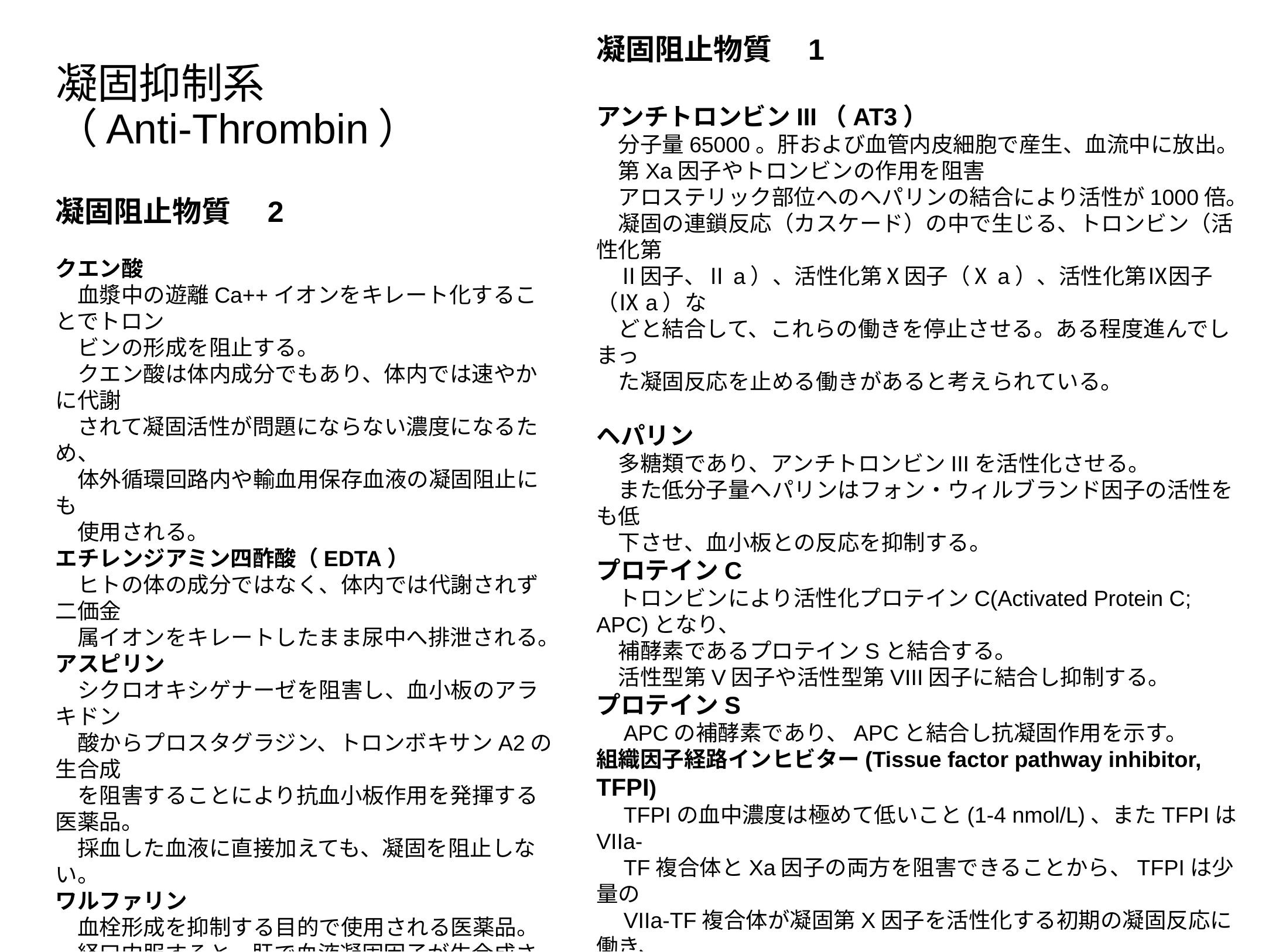

凝固阻止物質　1

アンチトロンビンIII（AT3）
　分子量65000。肝および血管内皮細胞で産生、血流中に放出。
　第Xa因子やトロンビンの作用を阻害
　アロステリック部位へのヘパリンの結合により活性が1000倍。
　凝固の連鎖反応（カスケード）の中で生じる、トロンビン（活性化第
　Ⅱ因子、Ⅱa）、活性化第Ⅹ因子（Ⅹa）、活性化第Ⅸ因子（Ⅸa）な
　どと結合して、これらの働きを停止させる。ある程度進んでしまっ
　た凝固反応を止める働きがあると考えられている。

ヘパリン
　多糖類であり、アンチトロンビンIIIを活性化させる。
　また低分子量ヘパリンはフォン・ウィルブランド因子の活性をも低
　下させ、血小板との反応を抑制する。
プロテインC
　トロンビンにより活性化プロテインC(Activated Protein C; APC)となり、
　補酵素であるプロテインSと結合する。
　活性型第V因子や活性型第VIII因子に結合し抑制する。
プロテインS
　APCの補酵素であり、APCと結合し抗凝固作用を示す。
組織因子経路インヒビター(Tissue factor pathway inhibitor, TFPI)
　TFPIの血中濃度は極めて低いこと(1-4 nmol/L)、またTFPIはVIIa-
　TF複合体とXa因子の両方を阻害できることから、TFPIは少量の
　VIIa-TF複合体が凝固第X因子を活性化する初期の凝固反応に働き、
　効率良く反応を負に制御すると考えられている。

# 凝固抑制系 （Anti-Thrombin）
凝固阻止物質　2

クエン酸
　血漿中の遊離Ca++イオンをキレート化することでトロン
　ビンの形成を阻止する。
　クエン酸は体内成分でもあり、体内では速やかに代謝
　されて凝固活性が問題にならない濃度になるため、
　体外循環回路内や輸血用保存血液の凝固阻止にも
　使用される。
エチレンジアミン四酢酸（EDTA）
　ヒトの体の成分ではなく、体内では代謝されず二価金
　属イオンをキレートしたまま尿中へ排泄される。
アスピリン
　シクロオキシゲナーゼを阻害し、血小板のアラキドン
　酸からプロスタグラジン、トロンボキサンA2の生合成
　を阻害することにより抗血小板作用を発揮する医薬品。
　採血した血液に直接加えても、凝固を阻止しない。
ワルファリン
　血栓形成を抑制する目的で使用される医薬品。
　経口内服すると、肝で血液凝固因子が生合成される
　際にCa結合部位であるγーカルボキシグルタミン酸
　の生成を阻害して血液凝固因子（Ⅶ・Ⅸ・Ⅹ・Ⅱ）の機
　能を損なうことにより、血液凝固を阻害。　＊PIVKA
NOAC　or　DOAC
　（non-vitamin K antagonist oral anticoagulants）
　新しい抗凝固薬　　Ⅱa：プラザキサ、
　　　　　　　　　　　　　Ⅹa：エリキュース、イグザレルト、
　　　　　　　　　　　　　　　　リクシアナ